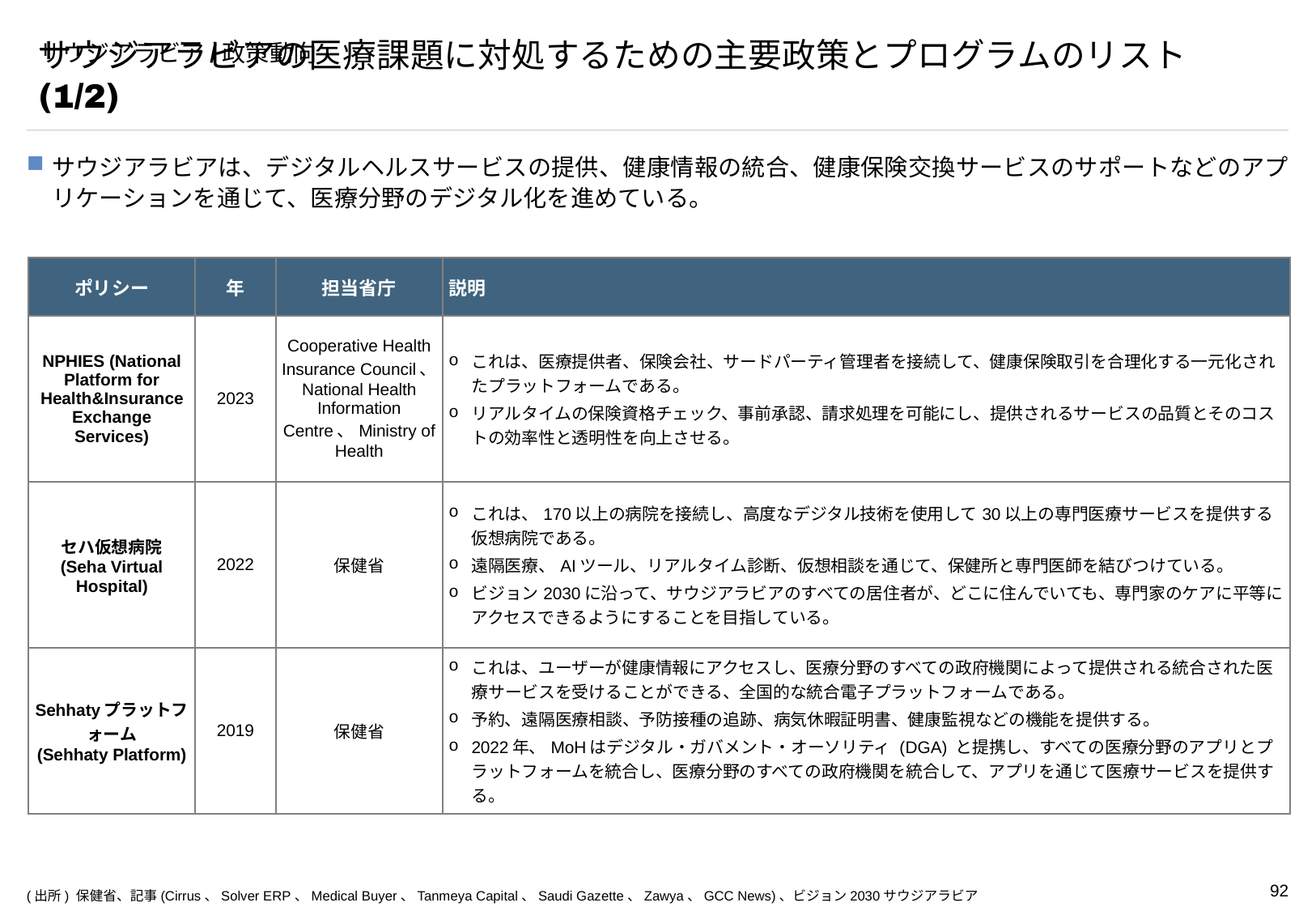

# サウジアラビア/政策動向
サウジアラビアの医療課題に対処するための主要政策とプログラムのリスト (1/2)
サウジアラビアは、デジタルヘルスサービスの提供、健康情報の統合、健康保険交換サービスのサポートなどのアプリケーションを通じて、医療分野のデジタル化を進めている。
| ポリシー | 年 | 担当省庁 | 説明 |
| --- | --- | --- | --- |
| NPHIES (National Platform for Health&Insurance Exchange Services) | 2023 | Cooperative Health Insurance Council、National Health Information Centre、Ministry of Health | これは、医療提供者、保険会社、サードパーティ管理者を接続して、健康保険取引を合理化する一元化されたプラットフォームである。 リアルタイムの保険資格チェック、事前承認、請求処理を可能にし、提供されるサービスの品質とそのコストの効率性と透明性を向上させる。 |
| セハ仮想病院 (Seha Virtual Hospital) | 2022 | 保健省 | これは、170以上の病院を接続し、高度なデジタル技術を使用して30以上の専門医療サービスを提供する仮想病院である。 遠隔医療、AIツール、リアルタイム診断、仮想相談を通じて、保健所と専門医師を結びつけている。 ビジョン2030に沿って、サウジアラビアのすべての居住者が、どこに住んでいても、専門家のケアに平等にアクセスできるようにすることを目指している。 |
| Sehhatyプラットフォーム (Sehhaty Platform) | 2019 | 保健省 | これは、ユーザーが健康情報にアクセスし、医療分野のすべての政府機関によって提供される統合された医療サービスを受けることができる、全国的な統合電子プラットフォームである。 予約、遠隔医療相談、予防接種の追跡、病気休暇証明書、健康監視などの機能を提供する。 2022年、MoHはデジタル・ガバメント・オーソリティ (DGA) と提携し、すべての医療分野のアプリとプラットフォームを統合し、医療分野のすべての政府機関を統合して、アプリを通じて医療サービスを提供する。 |
(出所) 保健省、記事(Cirrus、Solver ERP、Medical Buyer、Tanmeya Capital、Saudi Gazette、Zawya、GCC News)、ビジョン2030サウジアラビア